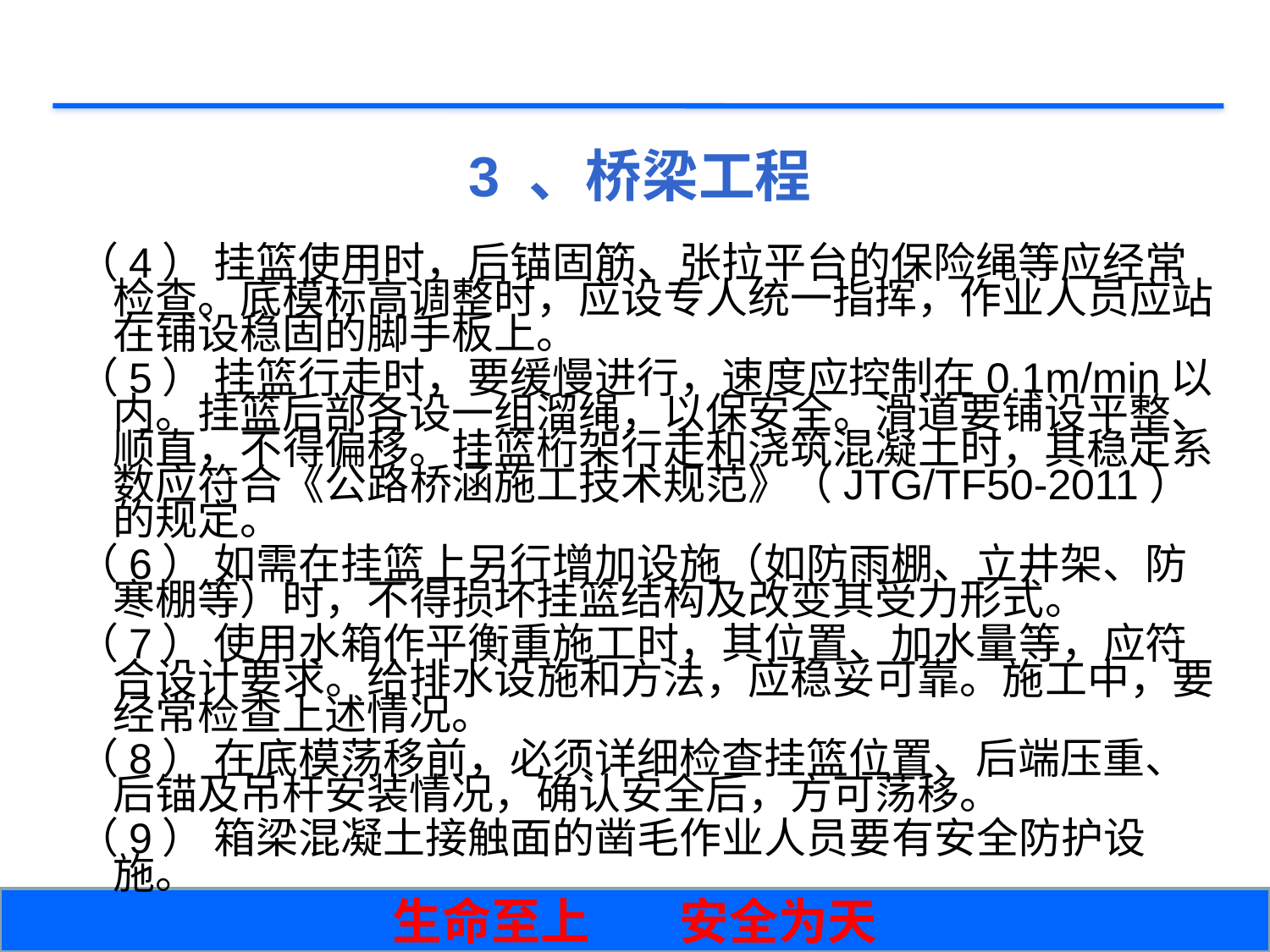

# 3 、桥梁工程
（4） 挂篮使用时，后锚固筋、张拉平台的保险绳等应经常检查。底模标高调整时，应设专人统一指挥，作业人员应站在铺设稳固的脚手板上。
（5） 挂篮行走时，要缓慢进行，速度应控制在0.1m/min以内。挂篮后部各设一组溜绳，以保安全。滑道要铺设平整、顺直，不得偏移。挂篮桁架行走和浇筑混凝土时，其稳定系数应符合《公路桥涵施工技术规范》（JTG/TF50-2011）的规定。
（6） 如需在挂篮上另行增加设施（如防雨棚、立井架、防寒棚等）时，不得损坏挂篮结构及改变其受力形式。
（7） 使用水箱作平衡重施工时，其位置、加水量等，应符合设计要求。给排水设施和方法，应稳妥可靠。施工中，要经常检查上述情况。
（8） 在底模荡移前，必须详细检查挂篮位置、后端压重、后锚及吊杆安装情况，确认安全后，方可荡移。
（9） 箱梁混凝土接触面的凿毛作业人员要有安全防护设施。